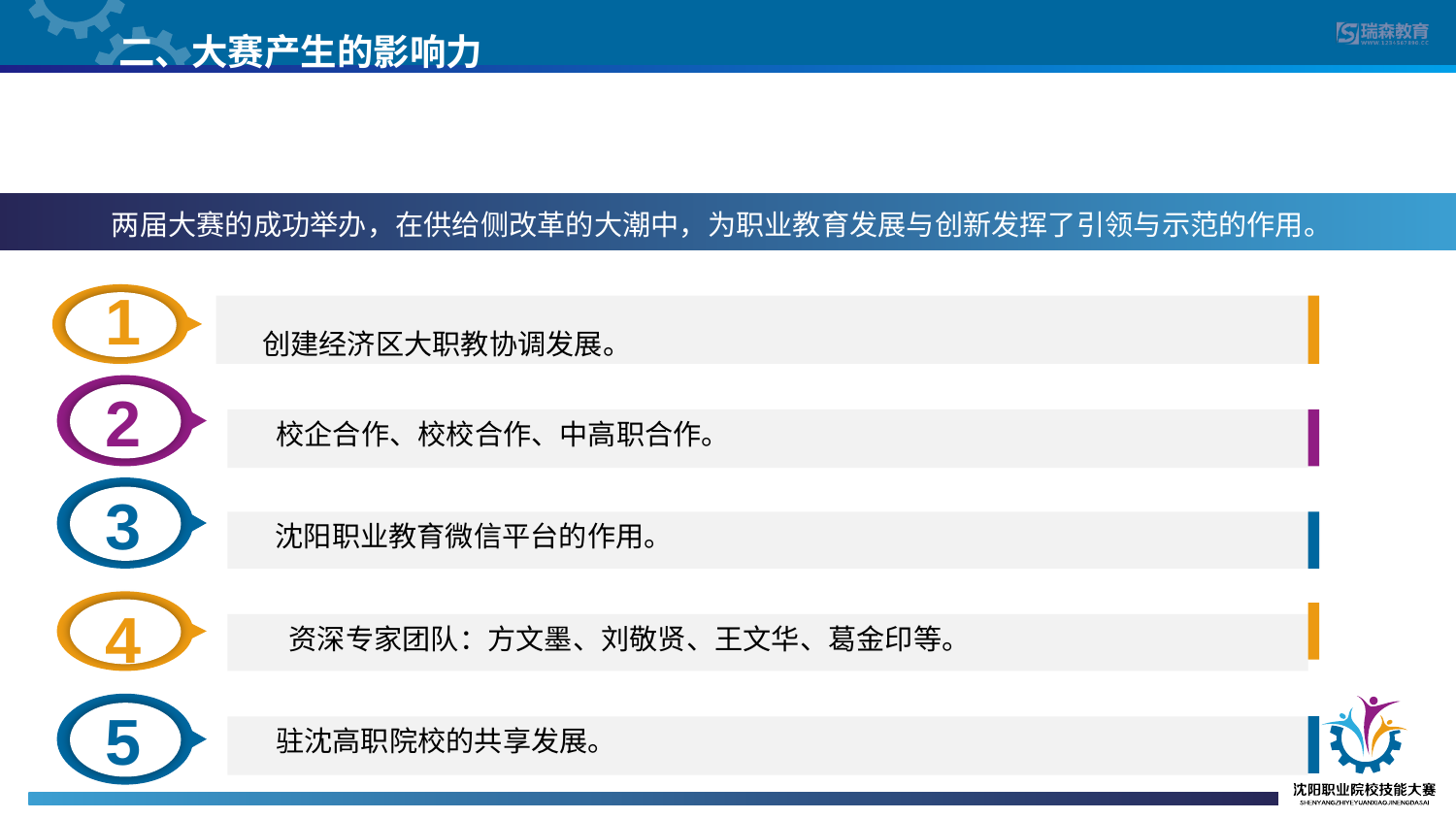

二、大赛产生的影响力

两届大赛的成功举办，在供给侧改革的大潮中，为职业教育发展与创新发挥了引领与示范的作用。
1

创建经济区大职教协调发展。

2

校企合作、校校合作、中高职合作。

3

    沈阳职业教育微信平台的作用。

4

 资深专家团队：方文墨、刘敬贤、王文华、葛金印等。

5

驻沈高职院校的共享发展。